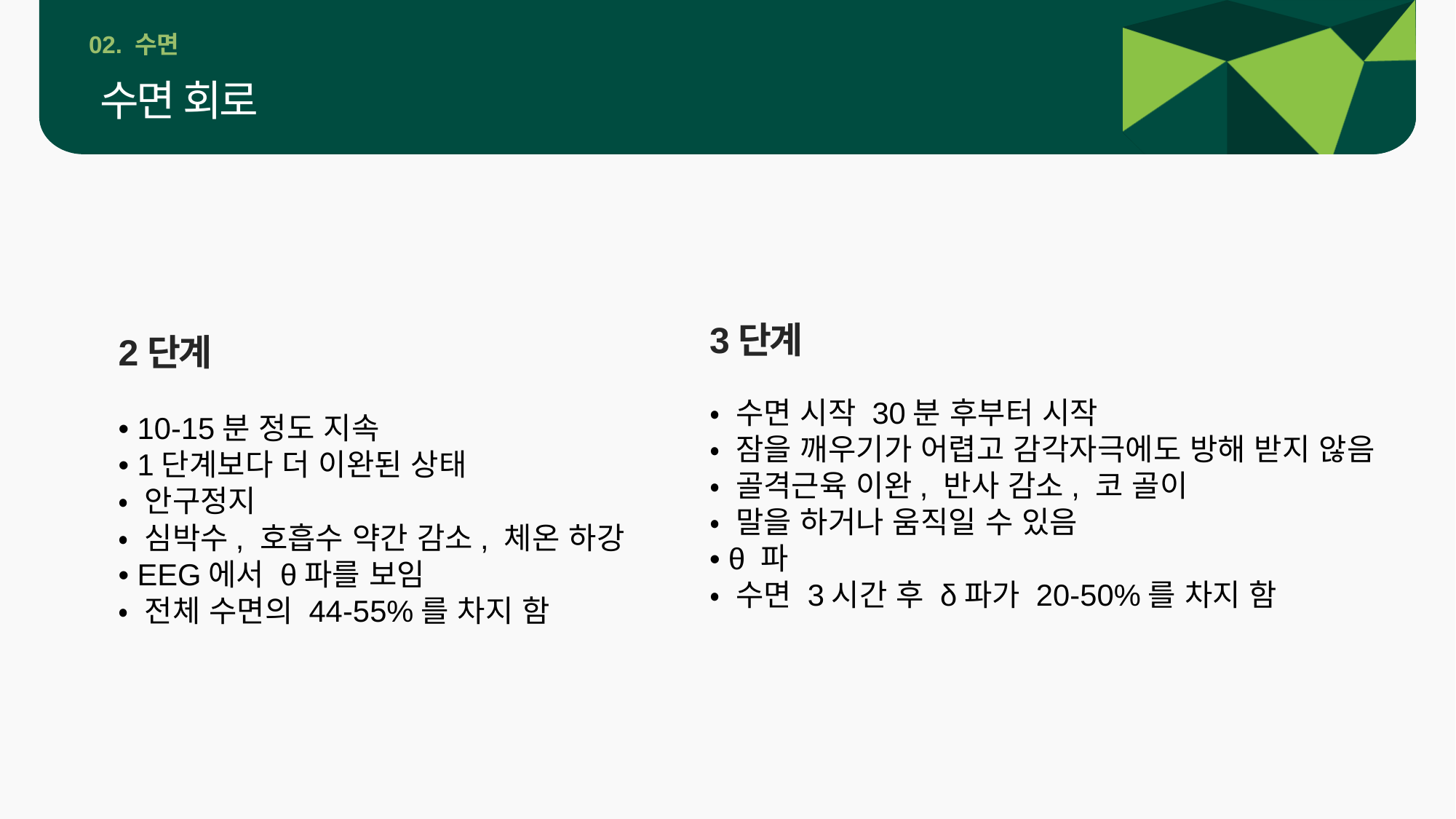

02. 수면
수면 회로
3단계

• 수면 시작 30분 후부터 시작
• 잠을 깨우기가 어렵고 감각자극에도 방해 받지 않음
• 골격근육 이완, 반사 감소, 코 골이
• 말을 하거나 움직일 수 있음
• θ 파
• 수면 3시간 후 δ파가 20-50%를 차지 함

2단계

• 10-15분 정도 지속
• 1단계보다 더 이완된 상태
• 안구정지
• 심박수, 호흡수 약간 감소, 체온 하강
• EEG에서 θ파를 보임
• 전체 수면의 44-55%를 차지 함